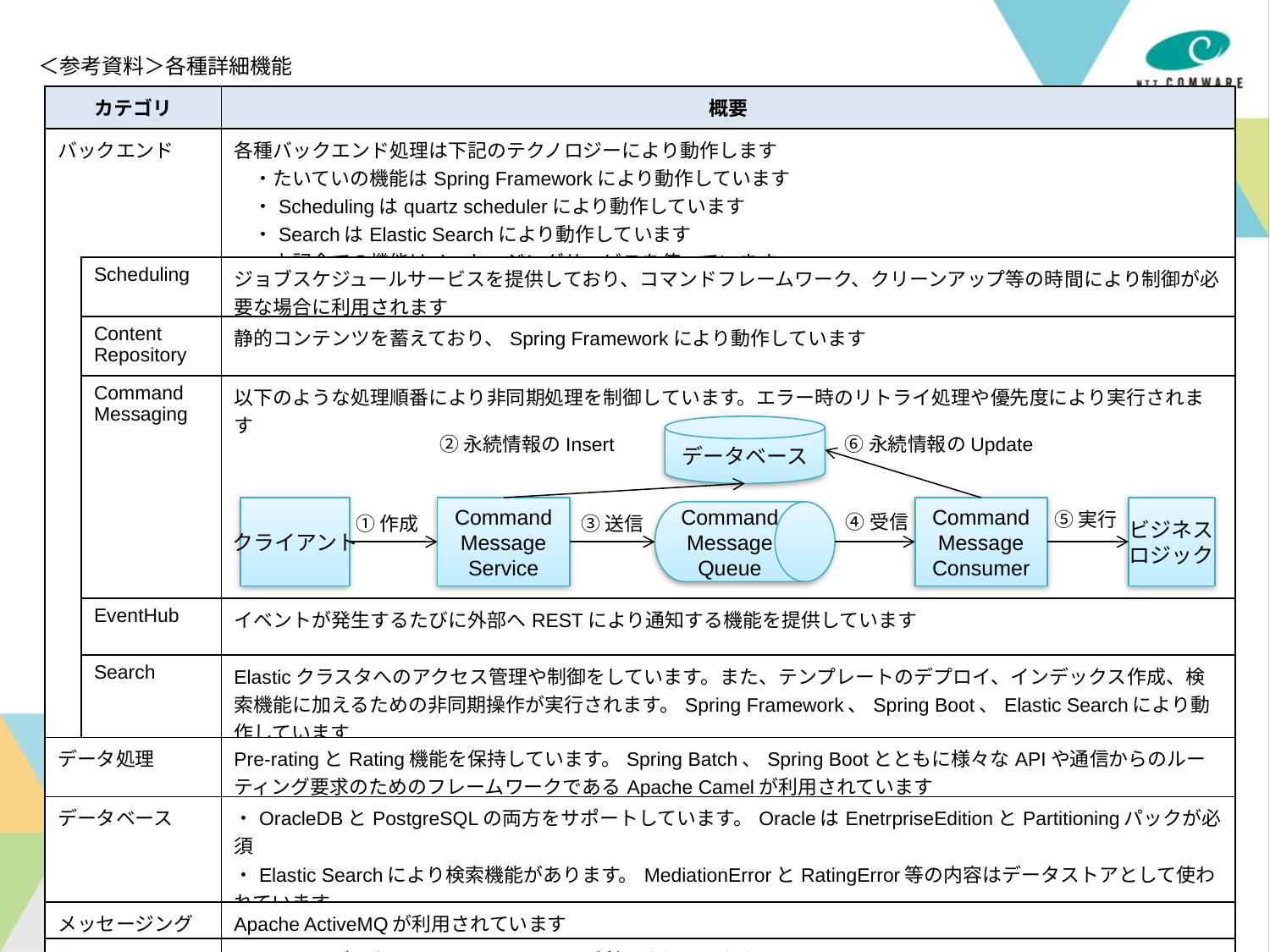

＜参考資料＞各種詳細機能

| カテゴリ |  | 概要 |
| --- | --- | --- |
| バックエンド |  | 各種バックエンド処理は下記のテクノロジーにより動作します 　・たいていの機能はSpring Frameworkにより動作しています 　・Schedulingはquartz schedulerにより動作しています 　・SearchはElastic Searchにより動作しています 　・上記全ての機能はメッセージングサービスを使っています |
|  | Scheduling | ジョブスケジュールサービスを提供しており、コマンドフレームワーク、クリーンアップ等の時間により制御が必要な場合に利用されます |
|  | Content Repository | 静的コンテンツを蓄えており、Spring Frameworkにより動作しています |
|  | Command Messaging | 以下のような処理順番により非同期処理を制御しています。エラー時のリトライ処理や優先度により実行されます |
|  | EventHub | イベントが発生するたびに外部へRESTにより通知する機能を提供しています |
|  | Search | Elasticクラスタへのアクセス管理や制御をしています。また、テンプレートのデプロイ、インデックス作成、検索機能に加えるための非同期操作が実行されます。Spring Framework、Spring Boot、Elastic Searchにより動作しています |
| データ処理 |  | Pre-ratingとRating機能を保持しています。Spring Batch、Spring Bootとともに様々なAPIや通信からのルーティング要求のためのフレームワークであるApache Camelが利用されています |
| データベース |  | ・OracleDBとPostgreSQLの両方をサポートしています。OracleはEnetrpriseEditionとPartitioningパックが必須 ・Elastic Searchにより検索機能があります。MediationErrorとRatingError等の内容はデータストアとして使われています |
| メッセージング |  | Apache ActiveMQが利用されています |
| キャッシュ |  | インメモリデータベースとして、Redisが利用されています |
データベース
②永続情報のInsert
⑥永続情報のUpdate
クライアント
Command
Message
Service
Command
Message
Consumer
ビジネス
ロジック
⑤実行
Command
Message
Queue
④受信
①作成
③送信
16